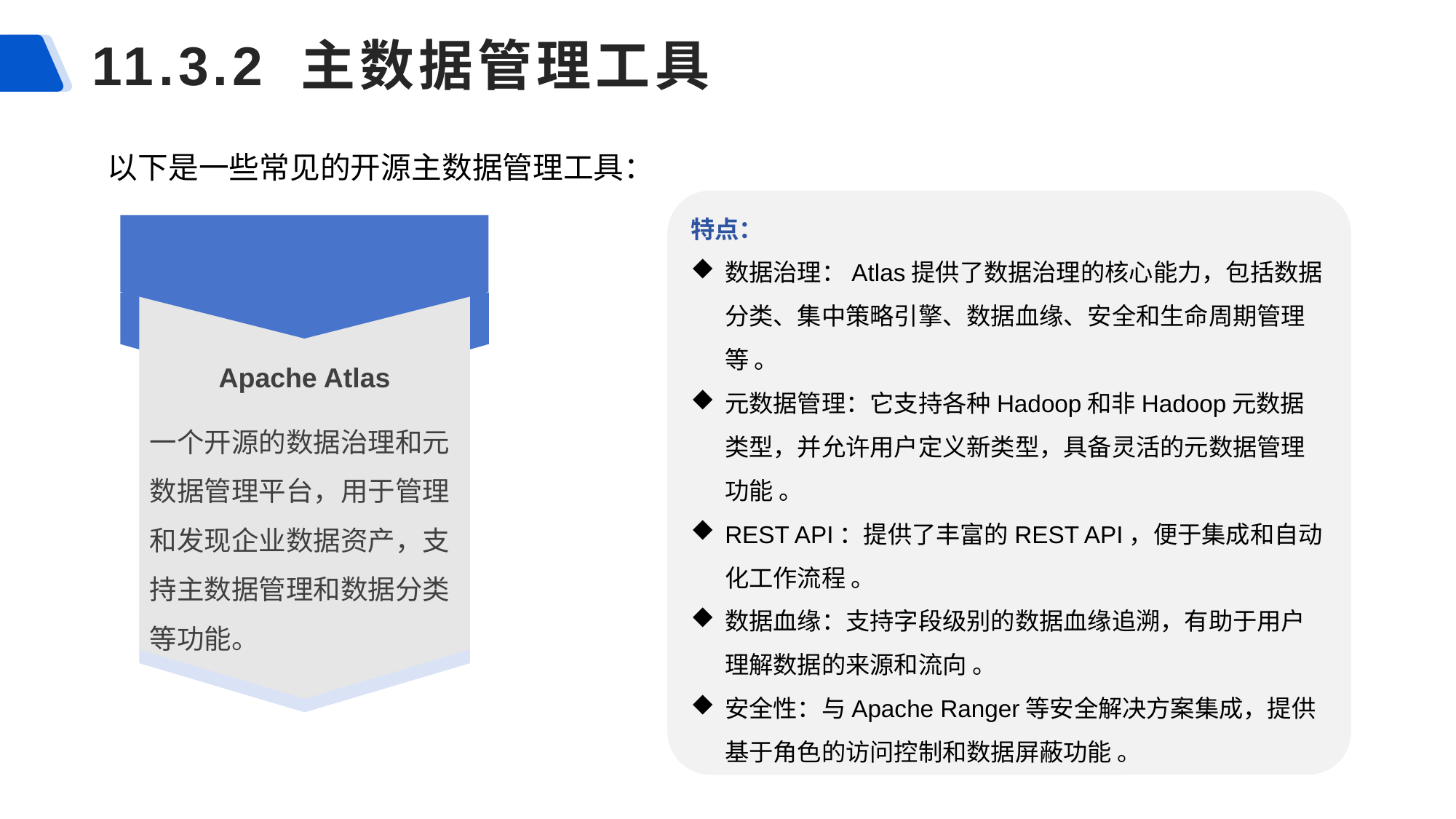

# 11.3.2 主数据管理工具
以下是一些常见的开源主数据管理工具：
特点：
数据治理：Atlas提供了数据治理的核心能力，包括数据分类、集中策略引擎、数据血缘、安全和生命周期管理等 。
元数据管理：它支持各种Hadoop和非Hadoop元数据类型，并允许用户定义新类型，具备灵活的元数据管理功能 。
REST API：提供了丰富的REST API，便于集成和自动化工作流程 。
数据血缘：支持字段级别的数据血缘追溯，有助于用户理解数据的来源和流向 。
安全性：与Apache Ranger等安全解决方案集成，提供基于角色的访问控制和数据屏蔽功能 。

Apache Atlas
一个开源的数据治理和元数据管理平台，用于管理和发现企业数据资产，支持主数据管理和数据分类等功能。